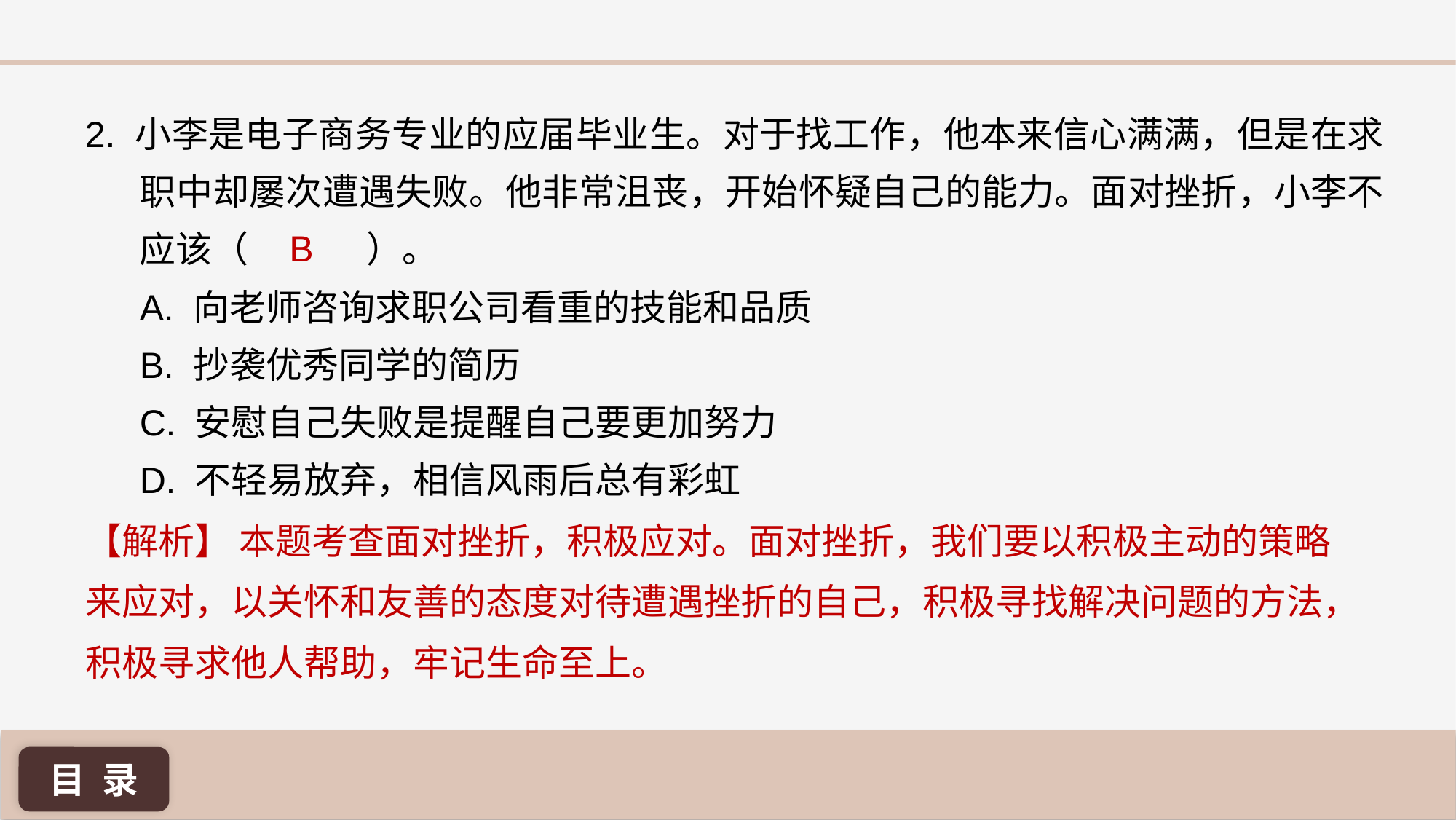

2. 小李是电子商务专业的应届毕业生。对于找工作，他本来信心满满，但是在求职中却屡次遭遇失败。他非常沮丧，开始怀疑自己的能力。面对挫折，小李不应该（	 ）。
A. 向老师咨询求职公司看重的技能和品质
B. 抄袭优秀同学的简历
C. 安慰自己失败是提醒自己要更加努力
D. 不轻易放弃，相信风雨后总有彩虹
B
【解析】 本题考查面对挫折，积极应对。面对挫折，我们要以积极主动的策略来应对，以关怀和友善的态度对待遭遇挫折的自己，积极寻找解决问题的方法，积极寻求他人帮助，牢记生命至上。